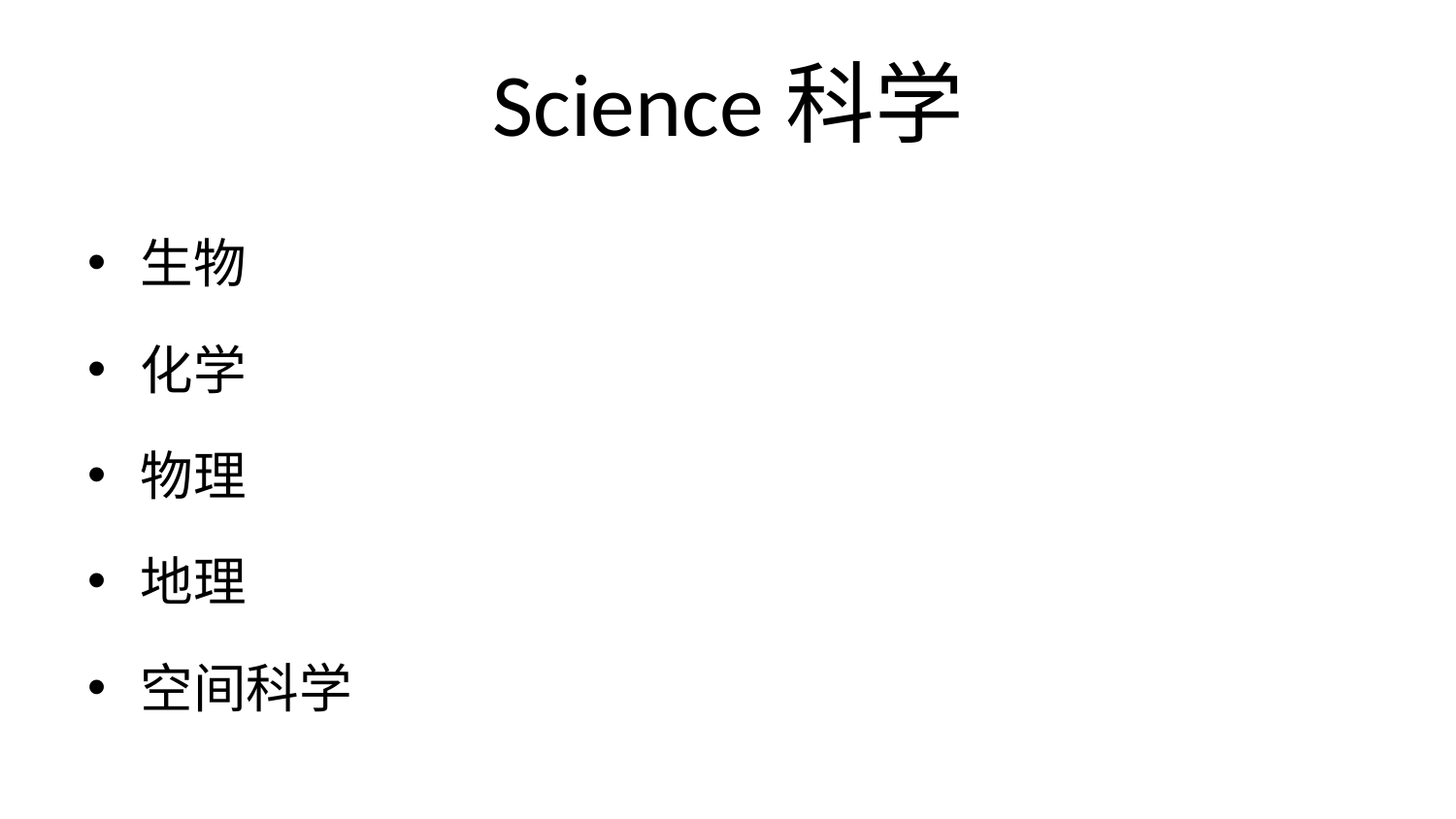

# Science科学
生物
化学
物理
地理
空间科学